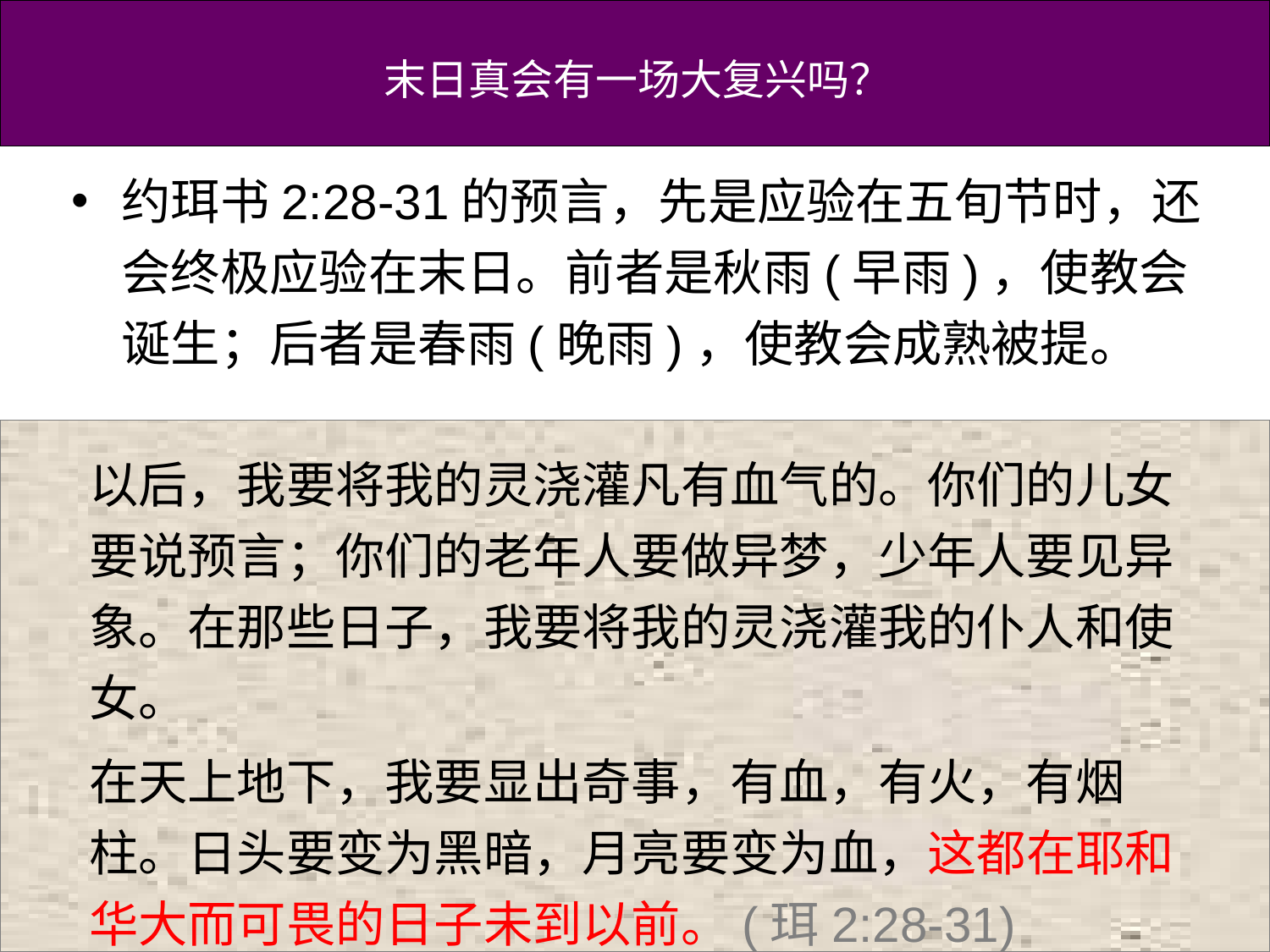

末日真会有一场大复兴吗？
约珥书2:28-31的预言，先是应验在五旬节时，还会终极应验在末日。前者是秋雨(早雨)，使教会诞生；后者是春雨(晚雨)，使教会成熟被提。

以后，我要将我的灵浇灌凡有血气的。你们的儿女要说预言；你们的老年人要做异梦，少年人要见异象。在那些日子，我要将我的灵浇灌我的仆人和使女。
在天上地下，我要显出奇事，有血，有火，有烟柱。日头要变为黑暗，月亮要变为血，这都在耶和华大而可畏的日子未到以前。(珥2:28-31)